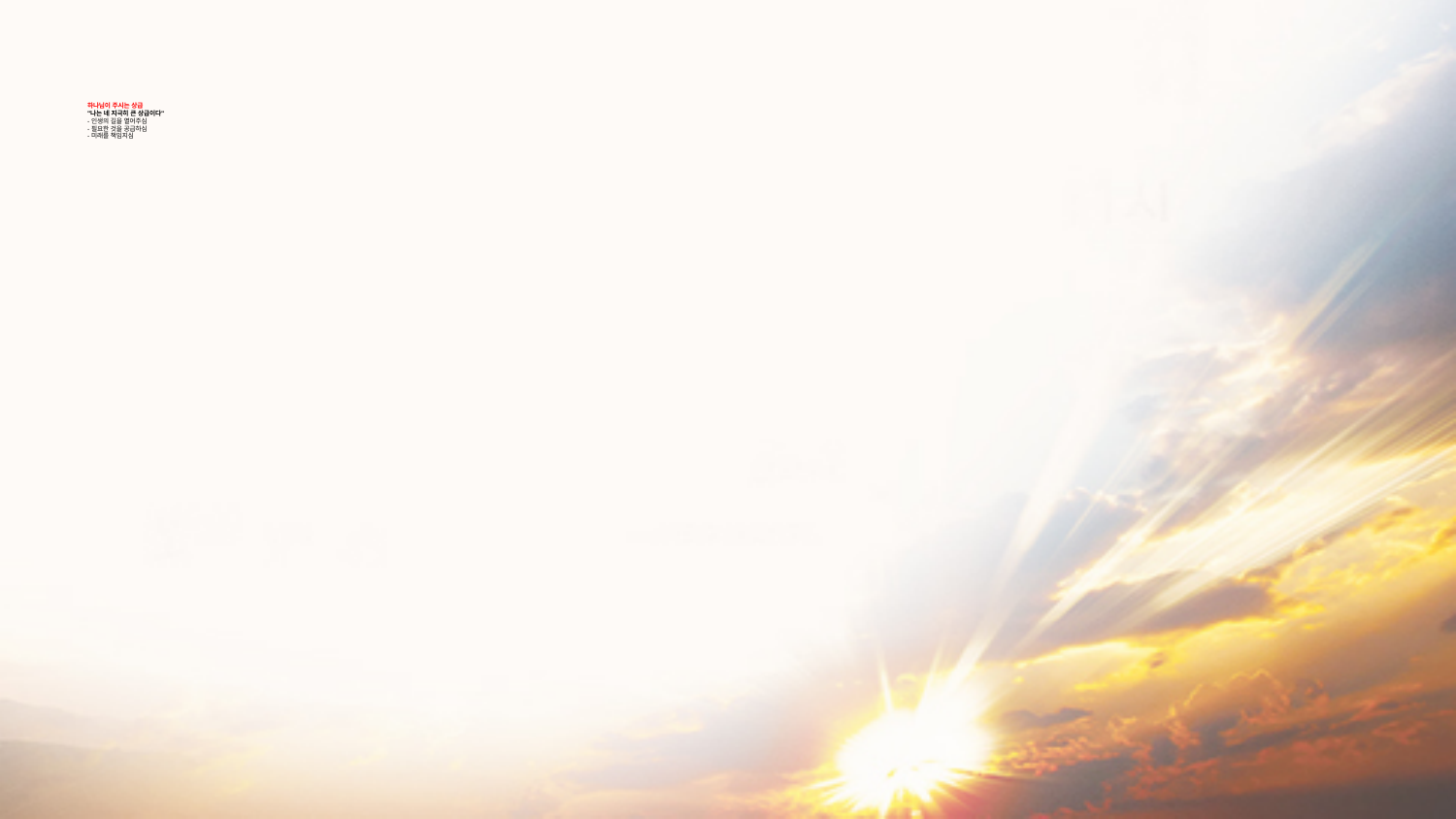

# 하나님이 주시는 상급
"나는 네 지극히 큰 상급이다"
- 인생의 길을 열어주심
- 필요한 것을 공급하심
- 미래를 책임지심